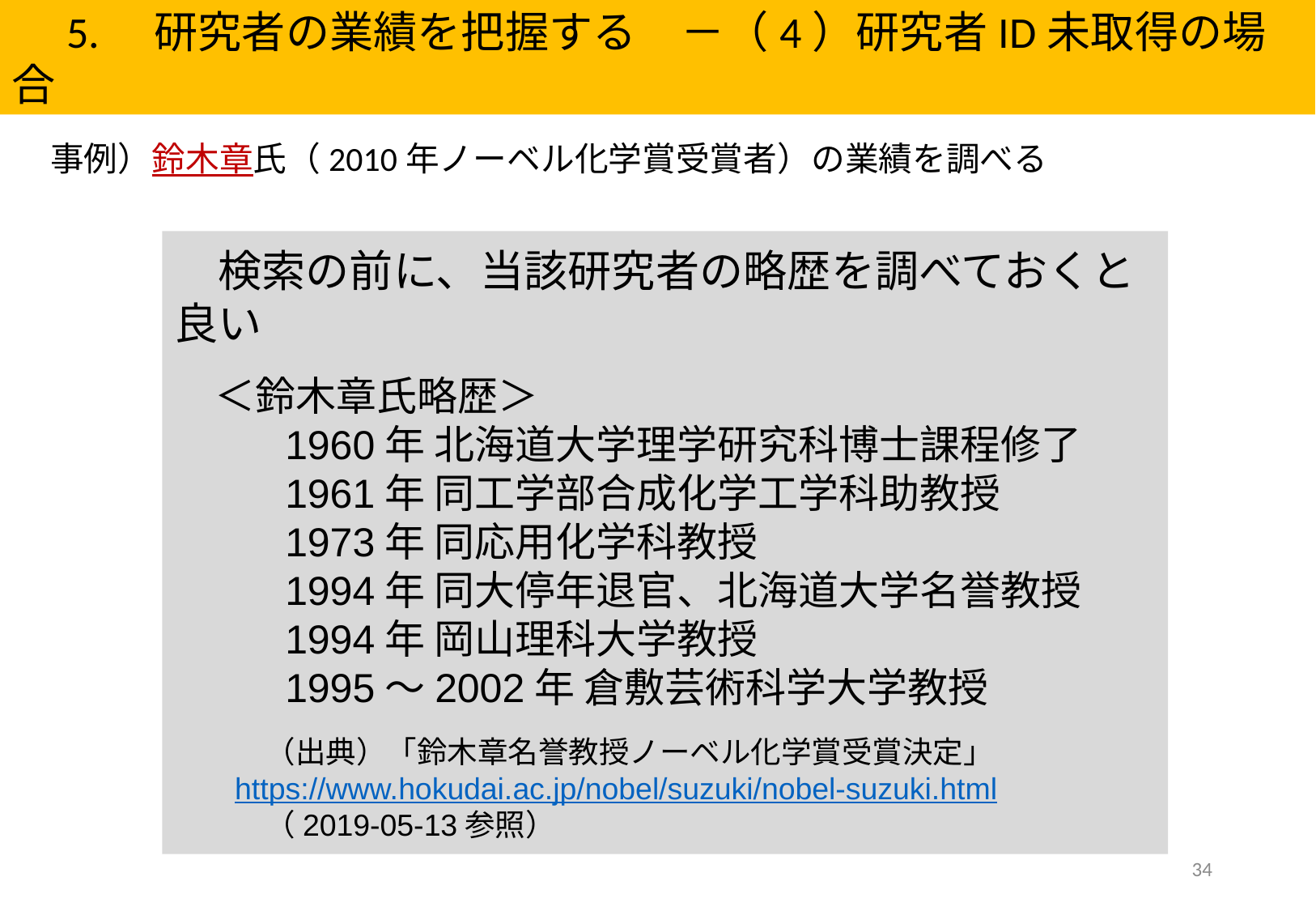

5.　研究者の業績を把握する　－（4）研究者ID未取得の場合
事例）鈴木章氏（2010年ノーベル化学賞受賞者）の業績を調べる
　検索の前に、当該研究者の略歴を調べておくと良い

　＜鈴木章氏略歴＞
　1960年 北海道大学理学研究科博士課程修了
　1961年 同工学部合成化学工学科助教授
　1973年 同応用化学科教授
　1994年 同大停年退官、北海道大学名誉教授
　1994年 岡山理科大学教授
　1995～2002年 倉敷芸術科学大学教授

　（出典）「鈴木章名誉教授ノーベル化学賞受賞決定」　　　　https://www.hokudai.ac.jp/nobel/suzuki/nobel-suzuki.html
　（2019-05-13参照）
34